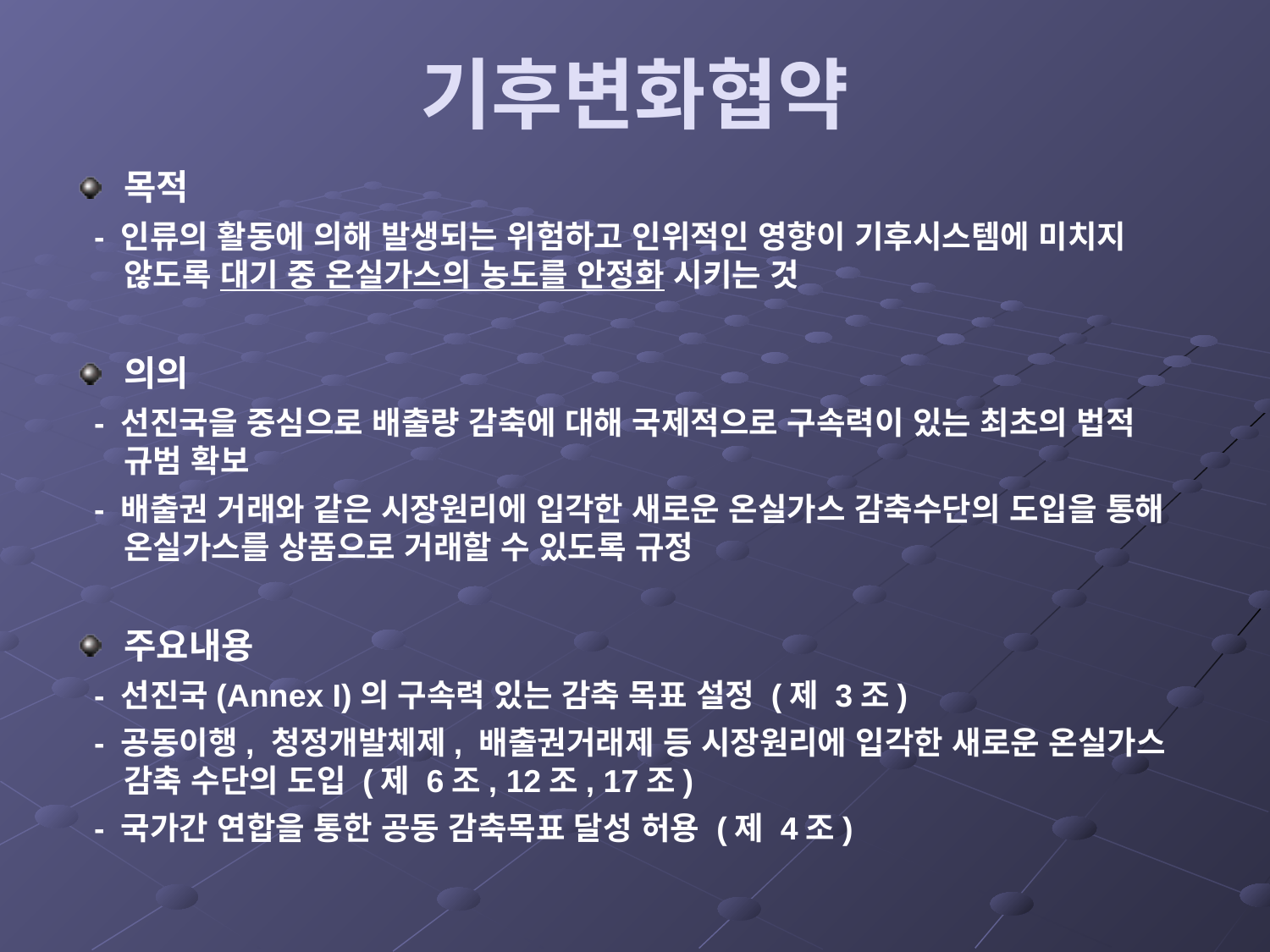

기후변화협약
목적
  - 인류의 활동에 의해 발생되는 위험하고 인위적인 영향이 기후시스템에 미치지 않도록 대기 중 온실가스의 농도를 안정화 시키는 것

의의
  - 선진국을 중심으로 배출량 감축에 대해 국제적으로 구속력이 있는 최초의 법적 규범 확보
  - 배출권 거래와 같은 시장원리에 입각한 새로운 온실가스 감축수단의 도입을 통해 온실가스를 상품으로 거래할 수 있도록 규정

주요내용
  - 선진국(Annex I)의 구속력 있는 감축 목표 설정 (제 3조)
  - 공동이행, 청정개발체제, 배출권거래제 등 시장원리에 입각한 새로운 온실가스 감축 수단의 도입 (제 6조, 12조, 17조)
  - 국가간 연합을 통한 공동 감축목표 달성 허용 (제 4조)